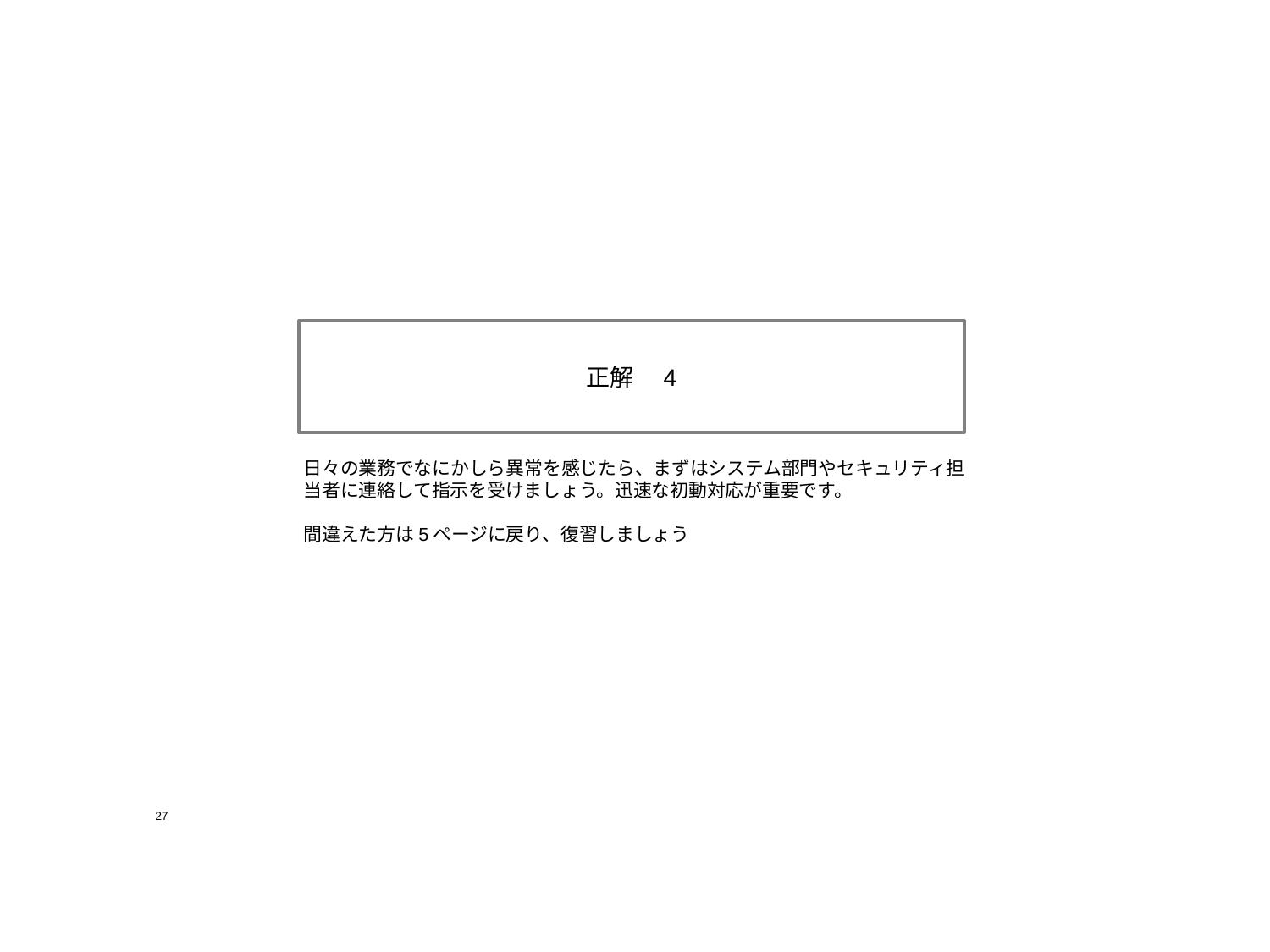

正解　4
日々の業務でなにかしら異常を感じたら、まずはシステム部門やセキュリティ担当者に連絡して指示を受けましょう。迅速な初動対応が重要です。

間違えた方は5ページに戻り、復習しましょう
27